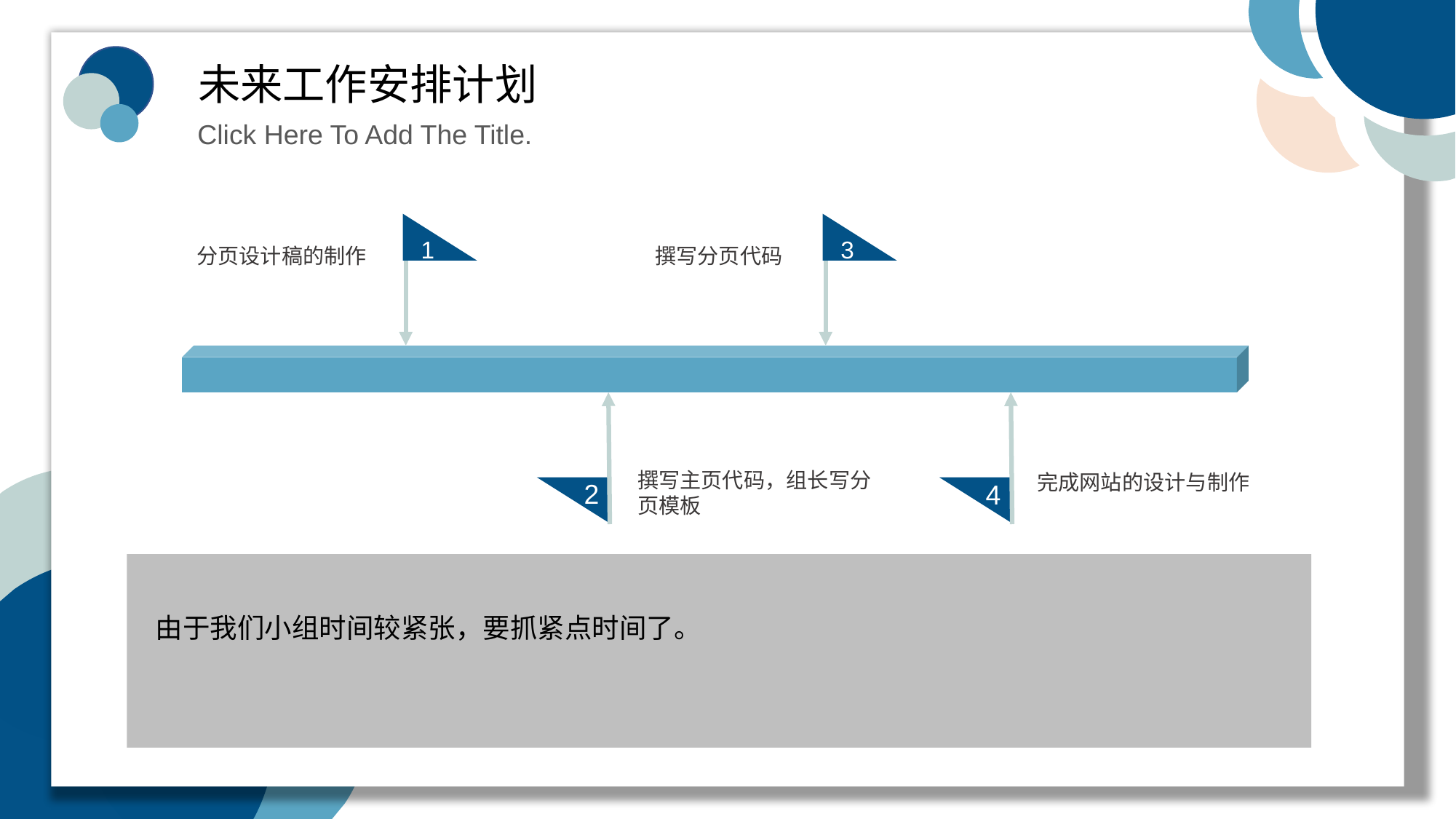

未来工作安排计划

Click Here To Add The Title.

1
分页设计稿的制作
3
撰写分页代码

撰写主页代码，组长写分页模板
2

完成网站的设计与制作
4

由于我们小组时间较紧张，要抓紧点时间了。